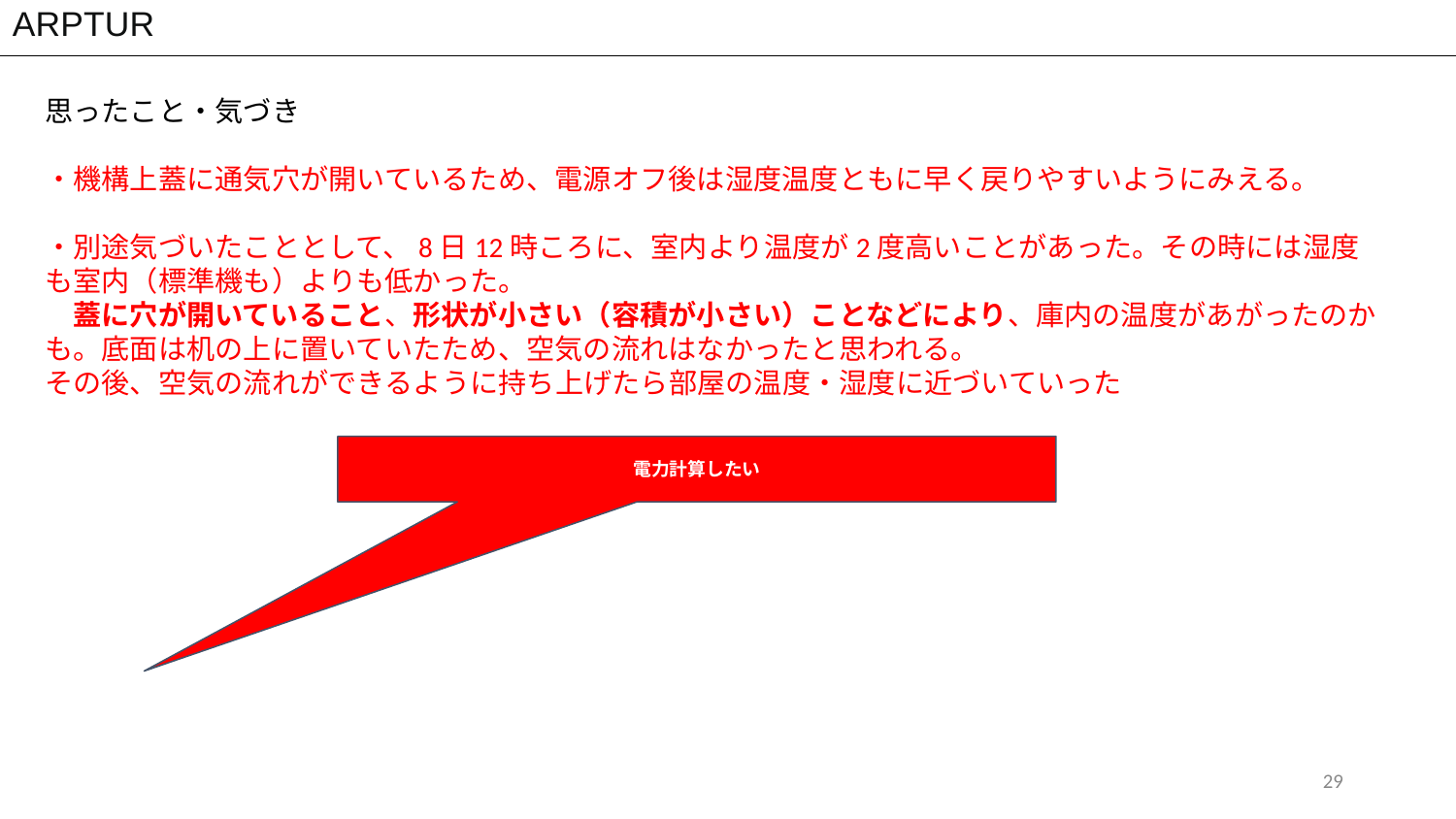

ARPTUR
思ったこと・気づき

・機構上蓋に通気穴が開いているため、電源オフ後は湿度温度ともに早く戻りやすいようにみえる。

・別途気づいたこととして、8日12時ころに、室内より温度が2度高いことがあった。その時には湿度も室内（標準機も）よりも低かった。
　蓋に穴が開いていること、形状が小さい（容積が小さい）ことなどにより、庫内の温度があがったのかも。底面は机の上に置いていたため、空気の流れはなかったと思われる。
その後、空気の流れができるように持ち上げたら部屋の温度・湿度に近づいていった
電力計算したい
29